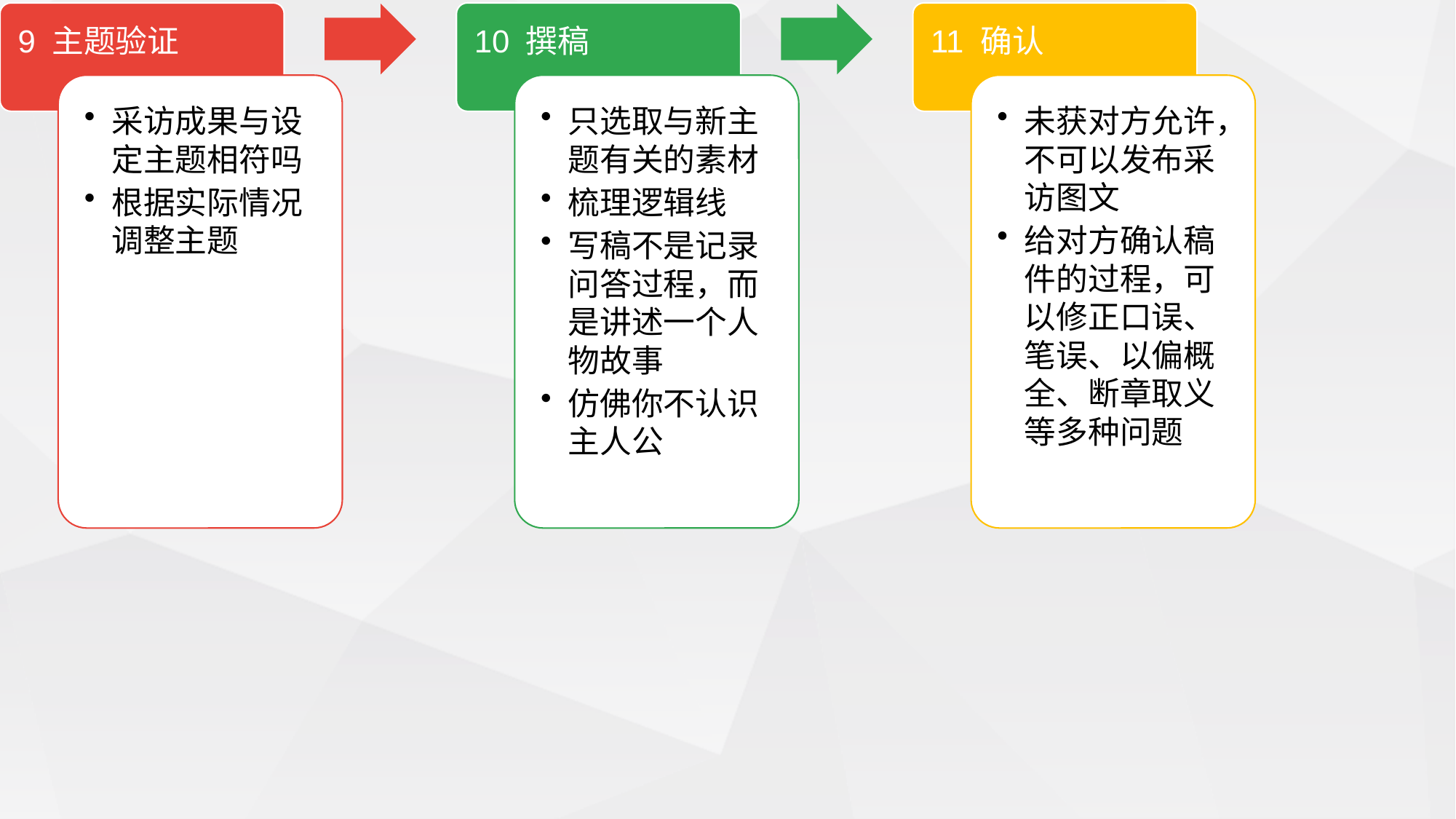

# 采访后
采访成果与设定主题相符吗
根据实际情况调整主题
只选取与新主题有关的素材
梳理逻辑线
写稿不是记录问答过程，而是讲述一个人物故事
仿佛你不认识主人公
未获对方允许，不可以发布采访图文
给对方确认稿件的过程，可以修正口误、笔误、以偏概全、断章取义等多种问题

9 主题验证

10 撰稿

11 确认